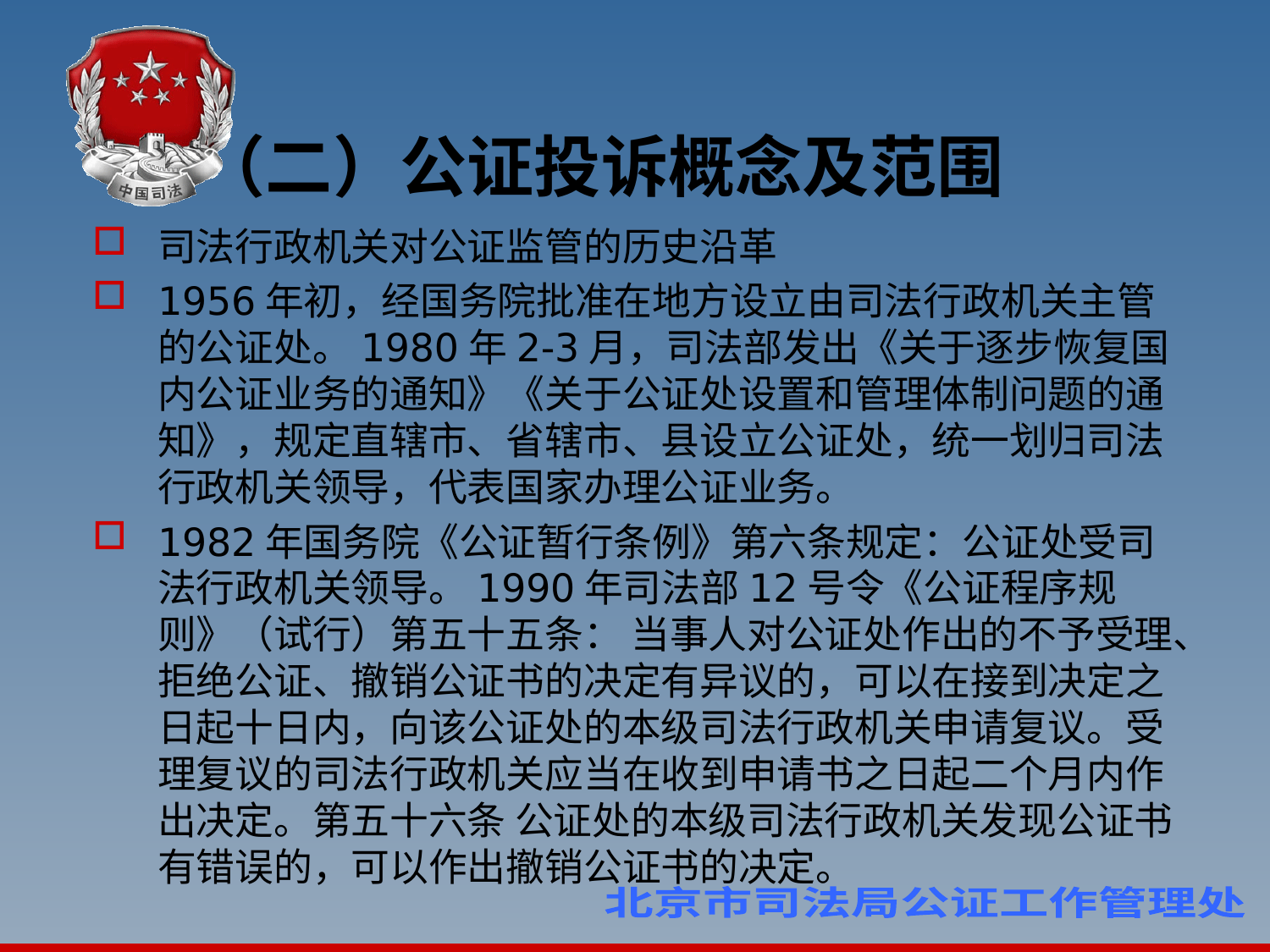

# （二）公证投诉概念及范围
司法行政机关对公证监管的历史沿革
1956年初，经国务院批准在地方设立由司法行政机关主管的公证处。1980年2-3月，司法部发出《关于逐步恢复国内公证业务的通知》《关于公证处设置和管理体制问题的通知》，规定直辖市、省辖市、县设立公证处，统一划归司法行政机关领导，代表国家办理公证业务。
1982年国务院《公证暂行条例》第六条规定：公证处受司法行政机关领导。1990年司法部12号令《公证程序规则》（试行）第五十五条： 当事人对公证处作出的不予受理、拒绝公证、撤销公证书的决定有异议的，可以在接到决定之日起十日内，向该公证处的本级司法行政机关申请复议。受理复议的司法行政机关应当在收到申请书之日起二个月内作出决定。第五十六条 公证处的本级司法行政机关发现公证书有错误的，可以作出撤销公证书的决定。